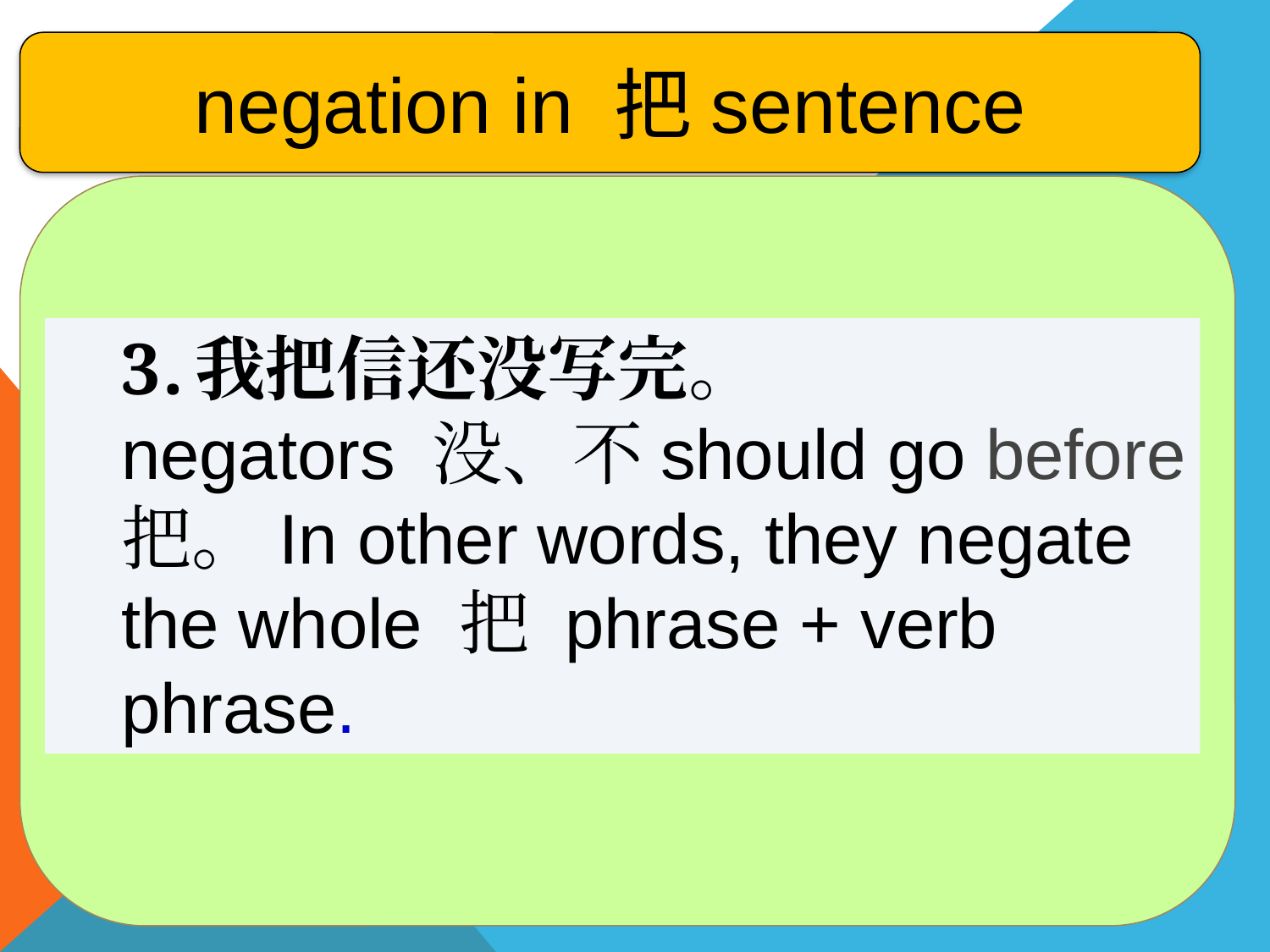

negation in 把sentence

我把信还没写完。
negators 没、不should go before 把。In other words, they negate the whole 把 phrase + verb phrase.